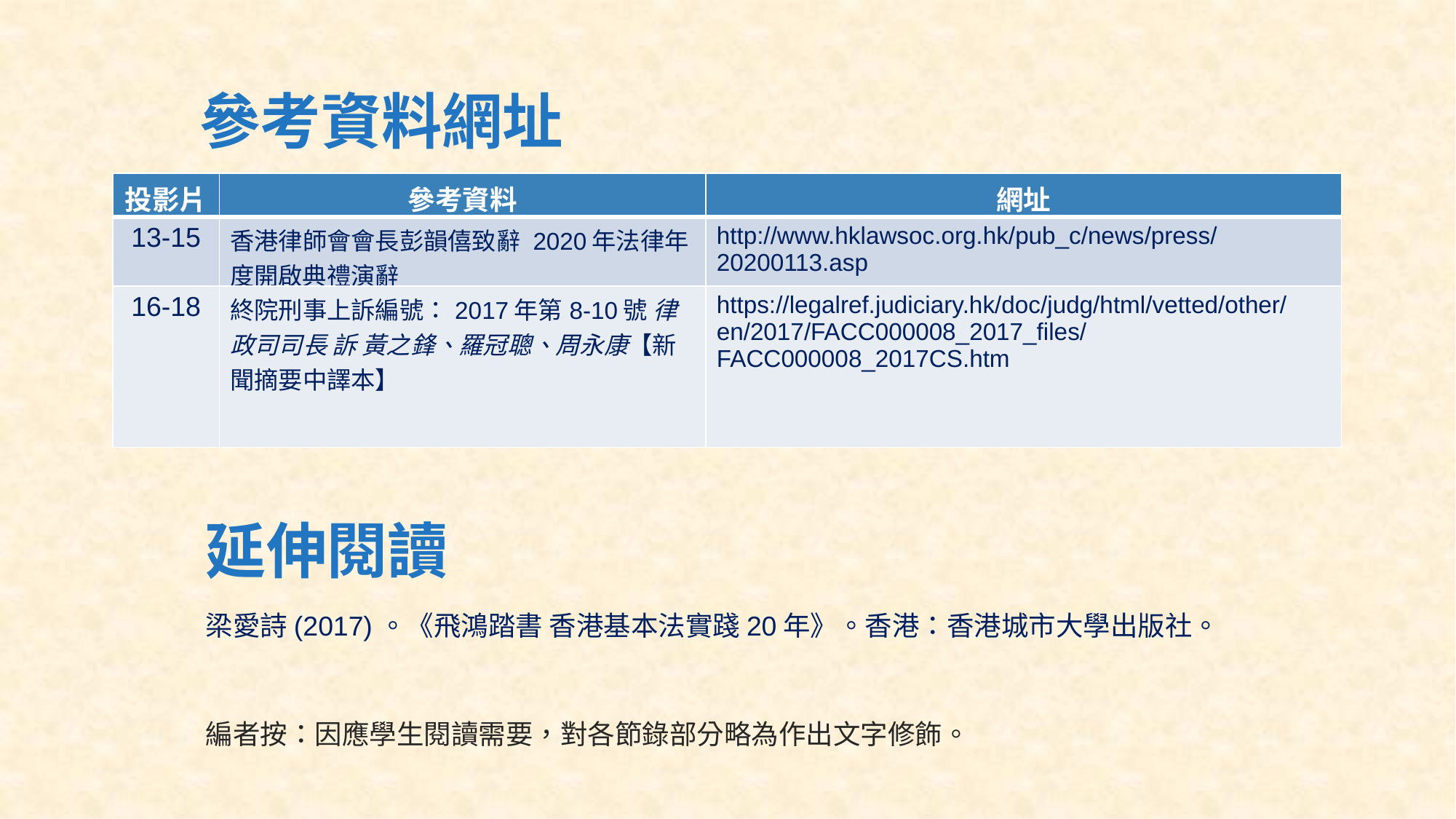

# 參考資料網址
| 投影片 | 參考資料 | 網址 |
| --- | --- | --- |
| 13-15 | 香港律師會會長彭韻僖致辭 2020年法律年度開啟典禮演辭 | http://www.hklawsoc.org.hk/pub\_c/news/press/20200113.asp |
| 16-18 | 終院刑事上訴編號：2017年第8-10號 律政司司長 訴 黃之鋒、羅冠聰、周永康【新聞摘要中譯本】 | https://legalref.judiciary.hk/doc/judg/html/vetted/other/en/2017/FACC000008\_2017\_files/FACC000008\_2017CS.htm |
延伸閱讀
梁愛詩(2017)。《飛鴻踏書 香港基本法實踐20年》。香港：香港城市大學出版社。
編者按：因應學生閱讀需要，對各節錄部分略為作出文字修飾。